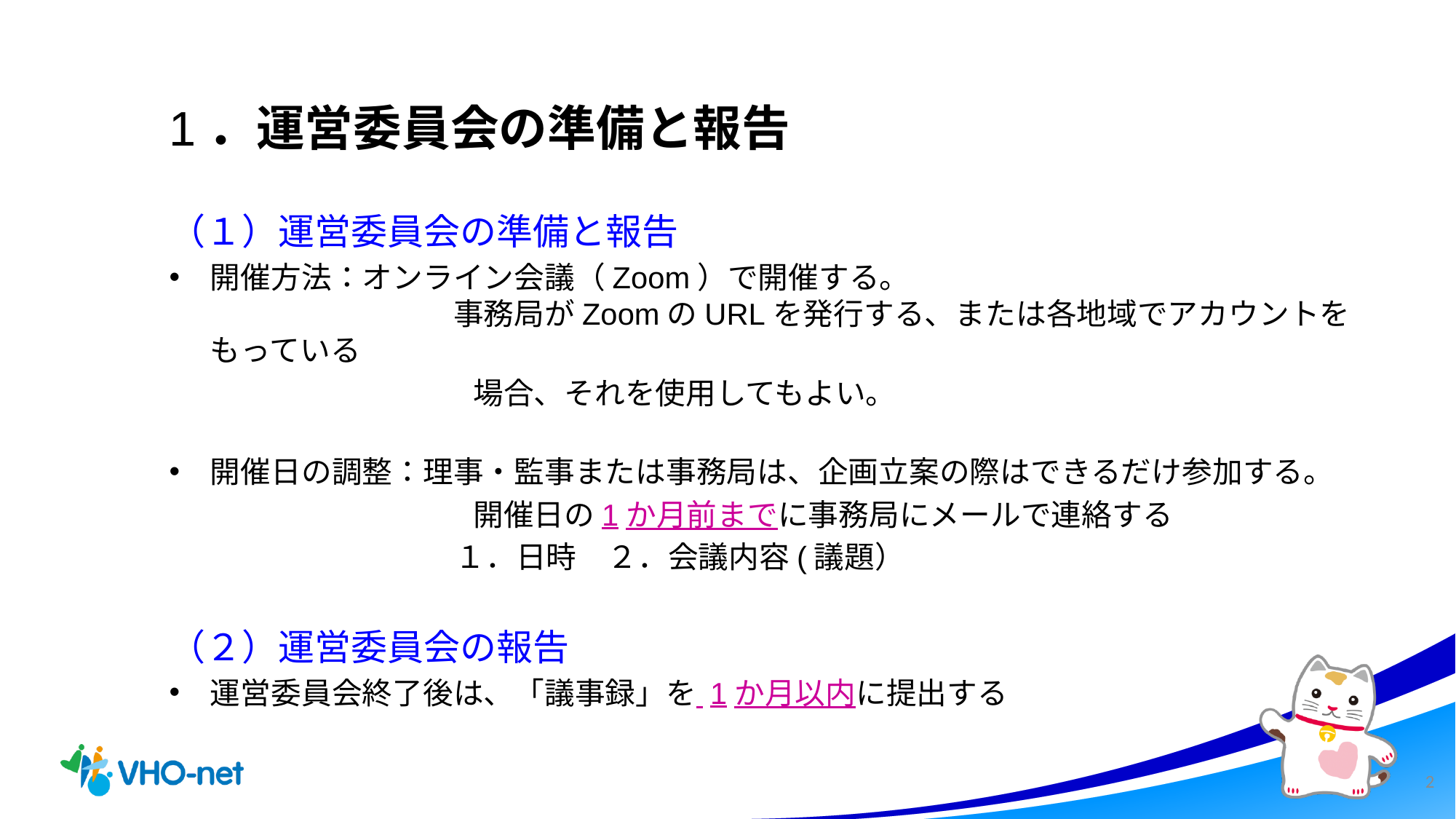

# 1．運営委員会の準備と報告
（１）運営委員会の準備と報告
開催方法：オンライン会議（Zoom）で開催する。
　　　　　　　　事務局がZoomのURLを発行する、または各地域でアカウントをもっている
　　　　　　　　　　場合、それを使用してもよい。
開催日の調整：理事・監事または事務局は、企画立案の際はできるだけ参加する。
　　　　　　　　　　開催日の1か月前までに事務局にメールで連絡する
　　　　　　　　１．日時　２．会議内容(議題）

（２）運営委員会の報告
運営委員会終了後は、「議事録」を 1か月以内に提出する
2